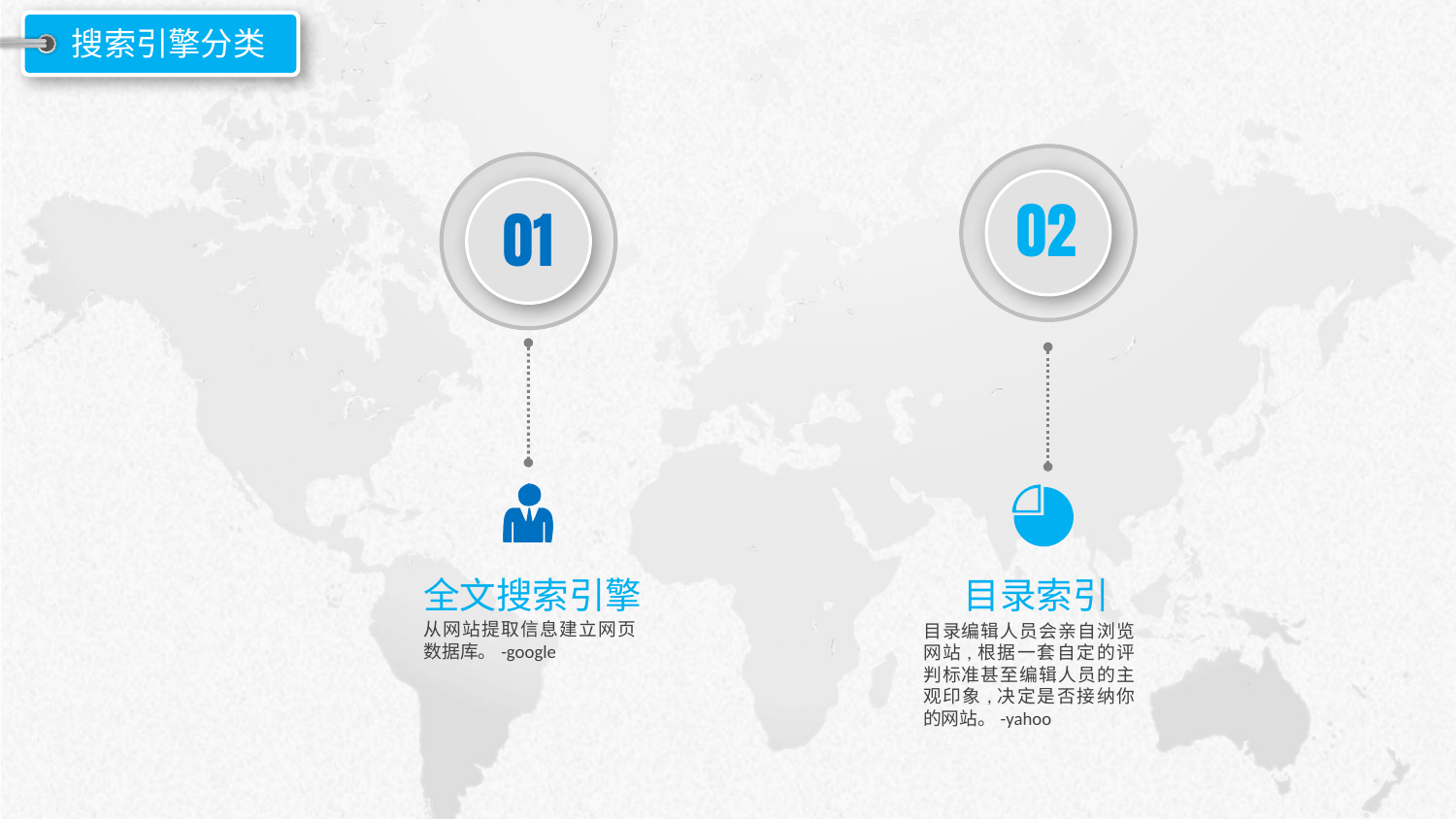

搜索引擎分类

02
01

目录索引
目录编辑人员会亲自浏览网站,根据一套自定的评判标准甚至编辑人员的主观印象,决定是否接纳你的网站。-yahoo
全文搜索引擎
从网站提取信息建立网页数据库。-google